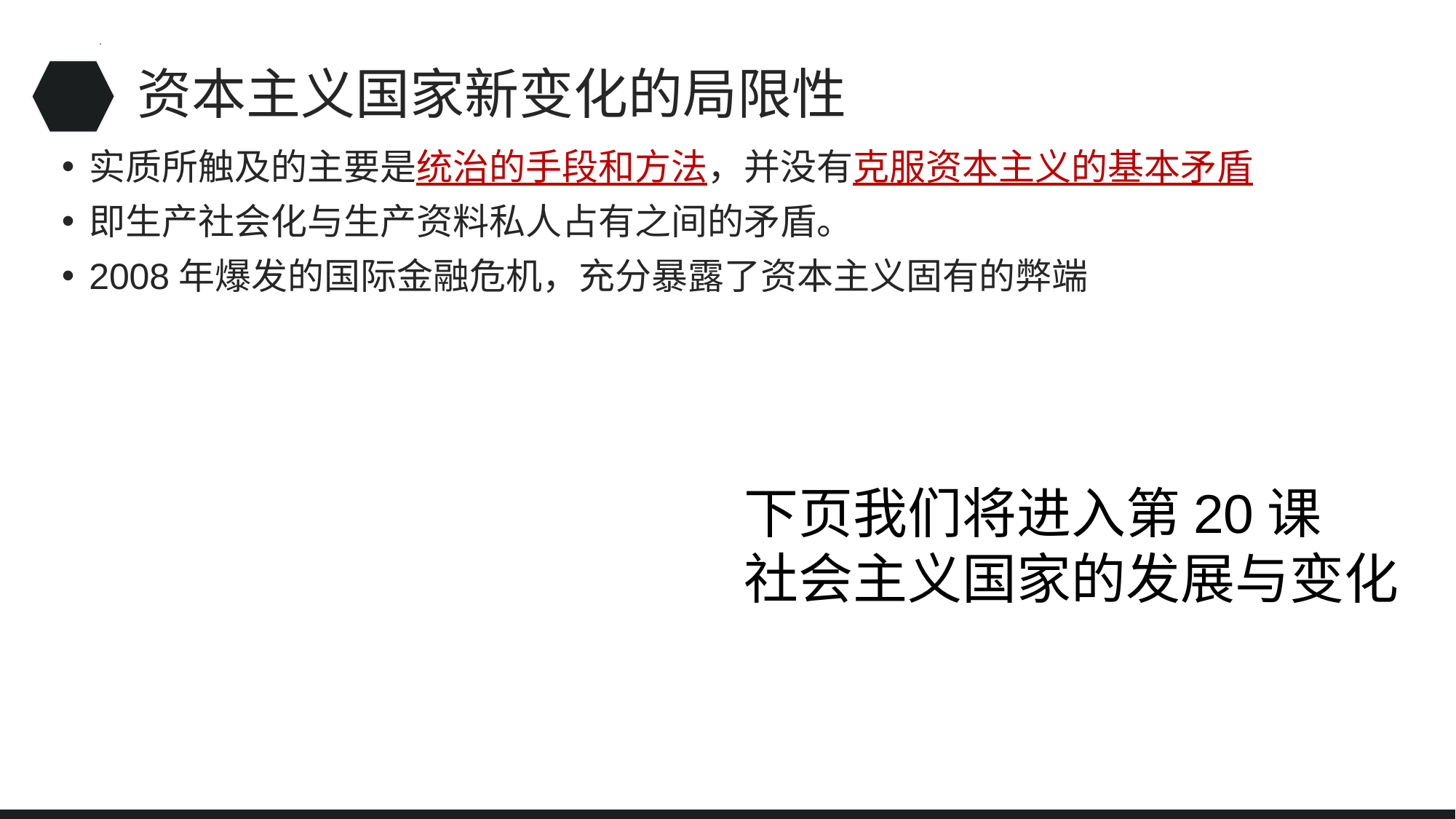

# 资本主义国家新变化的局限性
实质所触及的主要是统治的手段和方法，并没有克服资本主义的基本矛盾
即生产社会化与生产资料私人占有之间的矛盾。
2008年爆发的国际金融危机，充分暴露了资本主义固有的弊端
下页我们将进入第20课
社会主义国家的发展与变化